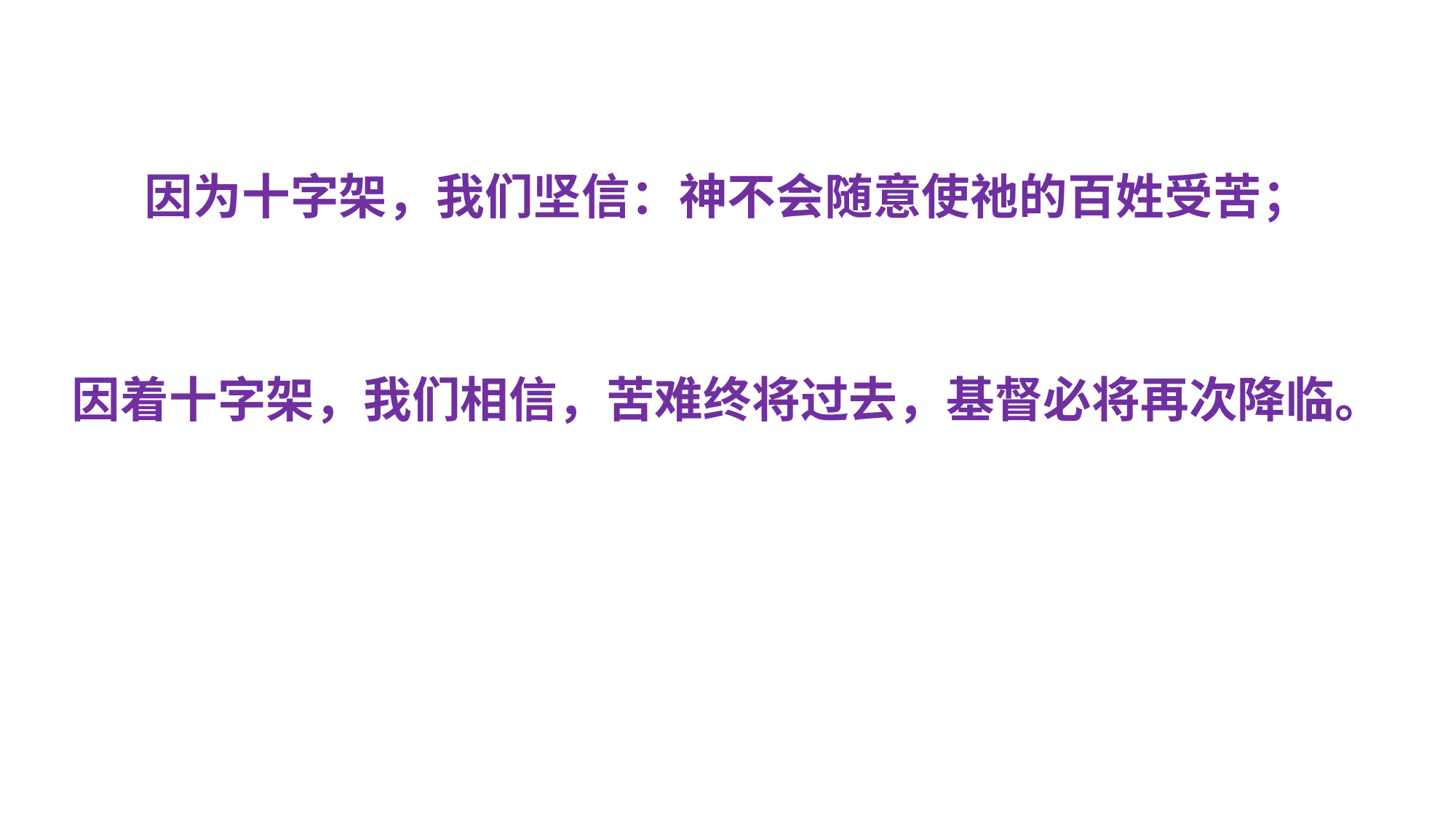

#
因为十字架，我们坚信：神不会随意使祂的百姓受苦；

因着十字架，我们相信，苦难终将过去，基督必将再次降临。